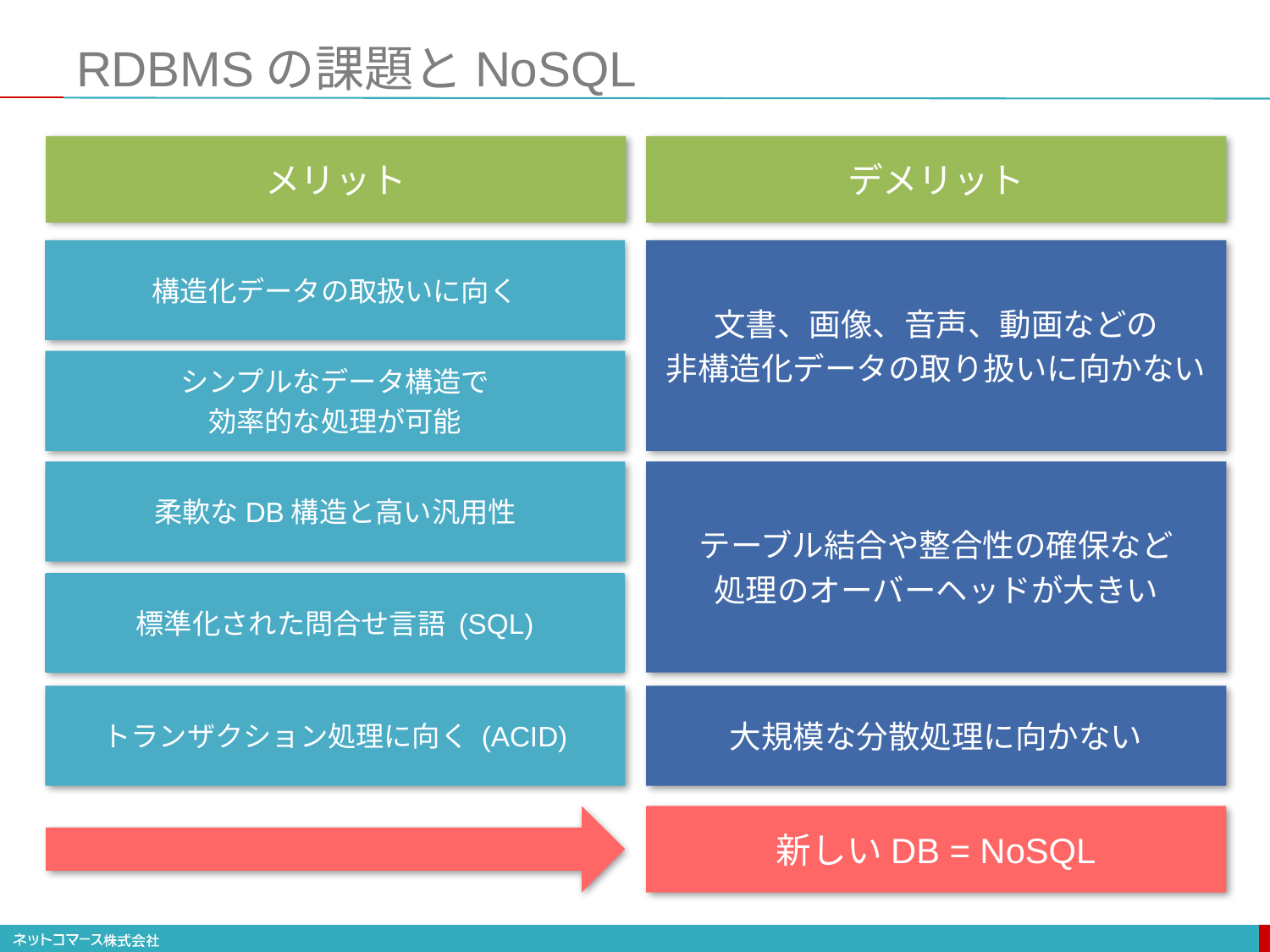

# RDBMSの課題とNoSQL
メリット
デメリット
構造化データの取扱いに向く
文書、画像、音声、動画などの
非構造化データの取り扱いに向かない
シンプルなデータ構造で
効率的な処理が可能
柔軟なDB構造と高い汎用性
テーブル結合や整合性の確保など
処理のオーバーヘッドが大きい
標準化された問合せ言語 (SQL)
トランザクション処理に向く (ACID)
大規模な分散処理に向かない

新しいDB = NoSQL